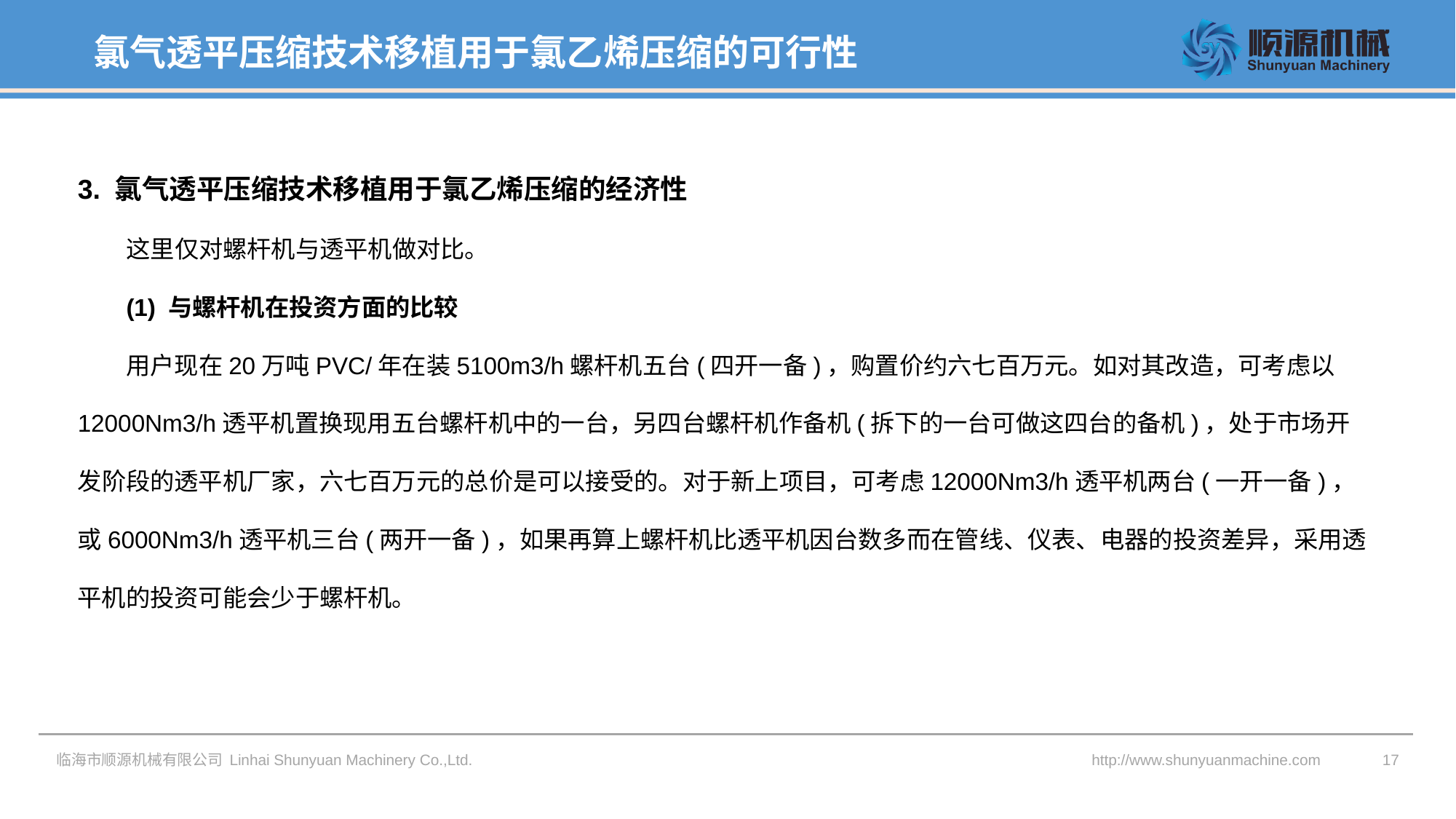

氯气透平压缩技术移植用于氯乙烯压缩的可行性
3. 氯气透平压缩技术移植用于氯乙烯压缩的经济性
这里仅对螺杆机与透平机做对比。
(1) 与螺杆机在投资方面的比较
用户现在20万吨PVC/年在装5100m3/h螺杆机五台(四开一备)，购置价约六七百万元。如对其改造，可考虑以12000Nm3/h透平机置换现用五台螺杆机中的一台，另四台螺杆机作备机(拆下的一台可做这四台的备机)，处于市场开发阶段的透平机厂家，六七百万元的总价是可以接受的。对于新上项目，可考虑12000Nm3/h透平机两台(一开一备)，或6000Nm3/h透平机三台(两开一备)，如果再算上螺杆机比透平机因台数多而在管线、仪表、电器的投资差异，采用透平机的投资可能会少于螺杆机。